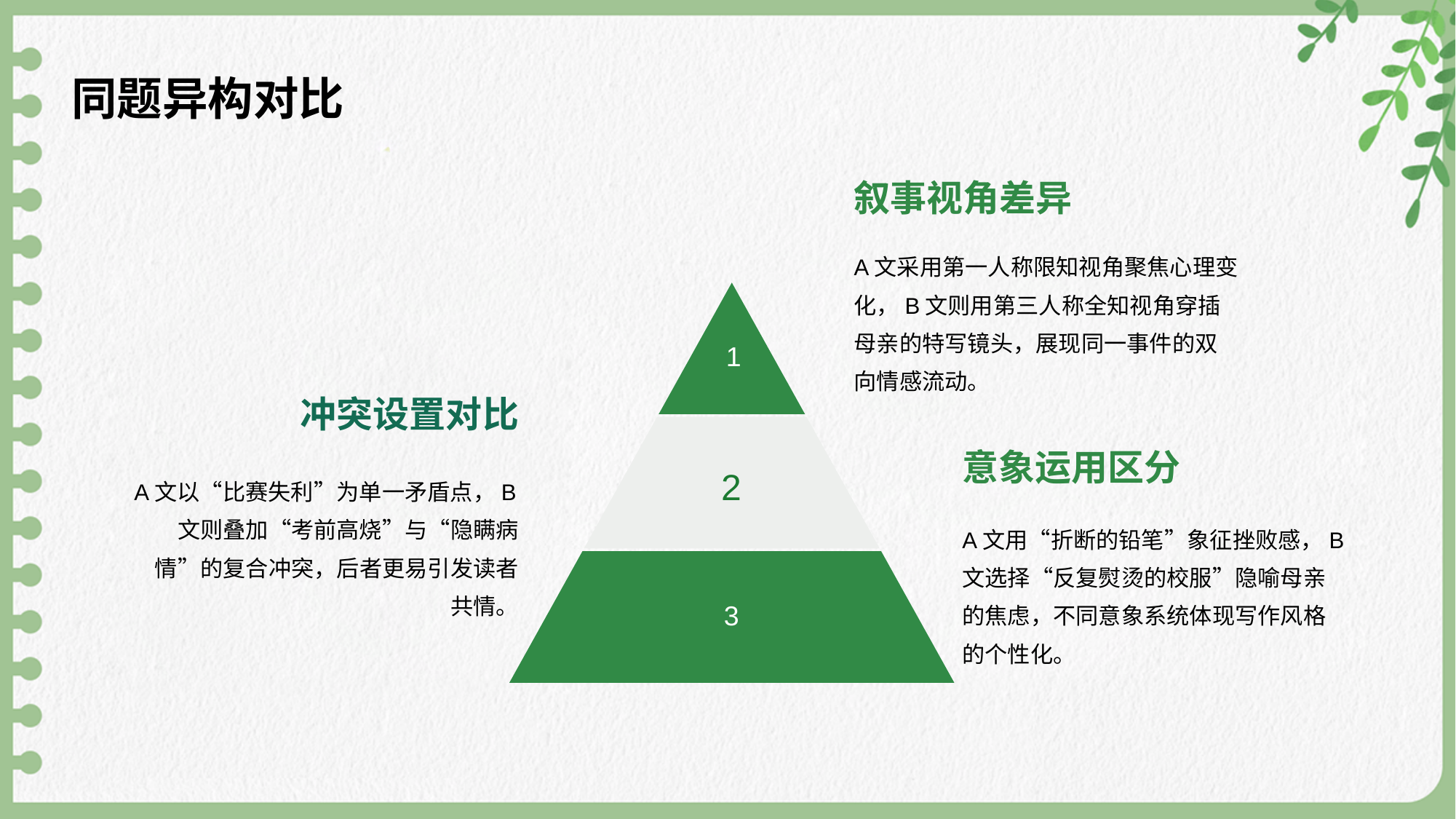

同题异构对比
叙事视角差异
A文采用第一人称限知视角聚焦心理变化，B文则用第三人称全知视角穿插母亲的特写镜头，展现同一事件的双向情感流动。

1
冲突设置对比

意象运用区分
A文以“比赛失利”为单一矛盾点，B文则叠加“考前高烧”与“隐瞒病情”的复合冲突，后者更易引发读者共情。
2
A文用“折断的铅笔”象征挫败感，B文选择“反复熨烫的校服”隐喻母亲的焦虑，不同意象系统体现写作风格的个性化。

3